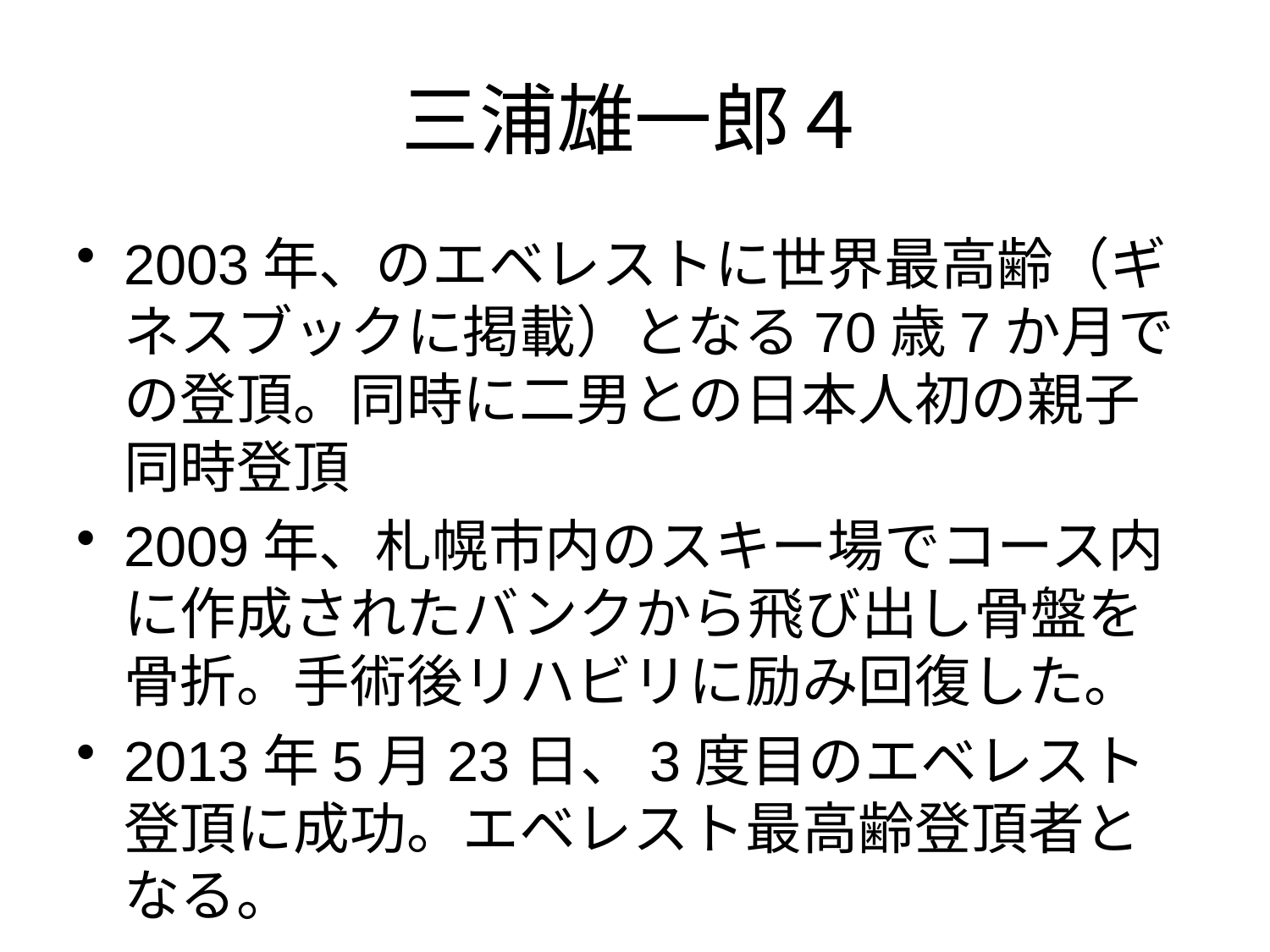

# 三浦雄一郎４
2003年、のエベレストに世界最高齢（ギネスブックに掲載）となる70歳7か月での登頂。同時に二男との日本人初の親子同時登頂
2009年、札幌市内のスキー場でコース内に作成されたバンクから飛び出し骨盤を骨折。手術後リハビリに励み回復した。
2013年5月23日、3度目のエベレスト登頂に成功。エベレスト最高齢登頂者となる。